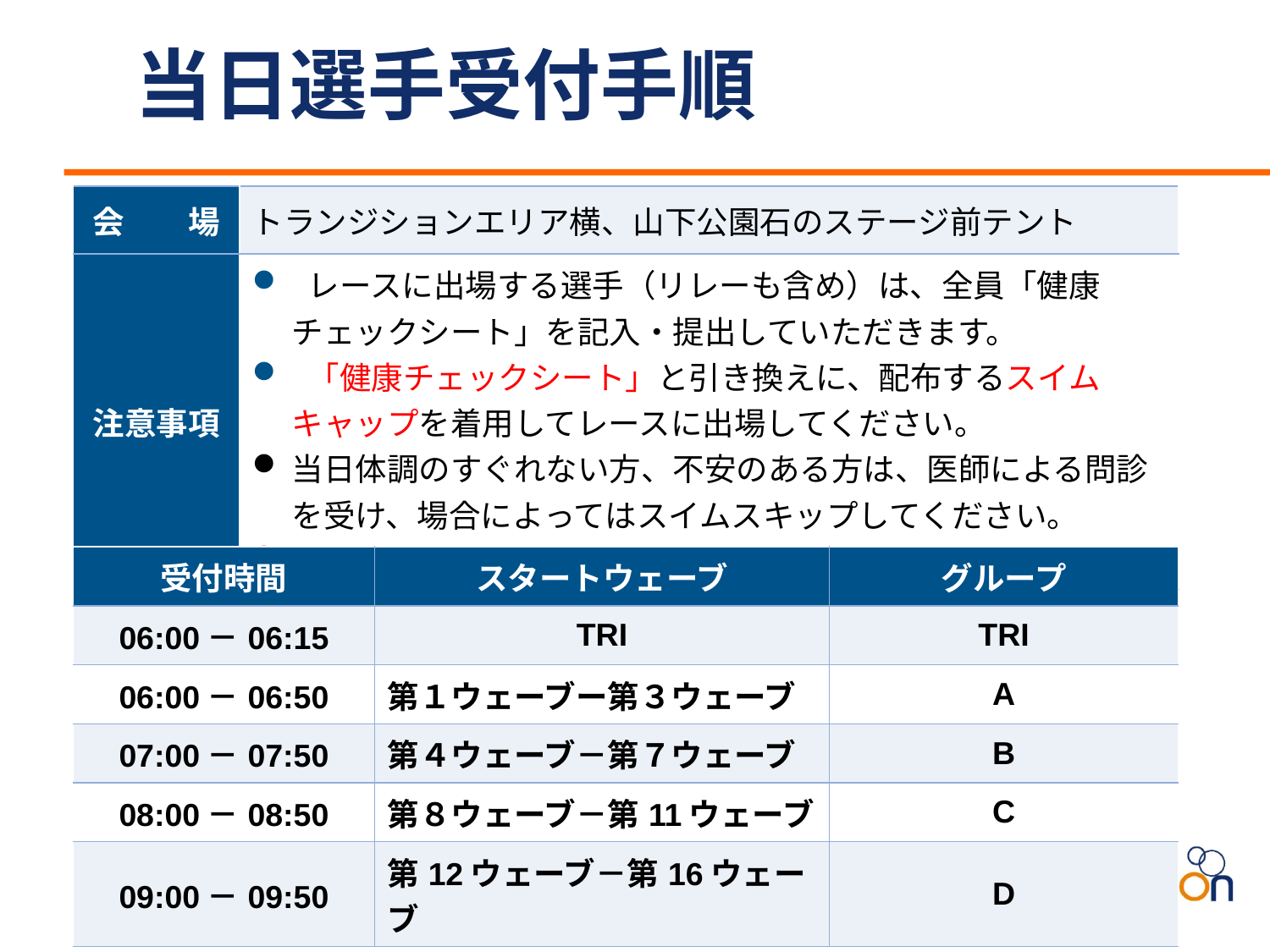

# 当日選手受付手順
| 会　　場 | トランジションエリア横、山下公園石のステージ前テント |
| --- | --- |
| 注意事項 | レースに出場する選手（リレーも含め）は、全員「健康チェックシート」を記入・提出していただきます。 「健康チェックシート」と引き換えに、配布するスイムキャップを着用してレースに出場してください。 当日体調のすぐれない方、不安のある方は、医師による問診を受け、場合によってはスイムスキップしてください。 スイムスキップ申告 |
| 受付時間 | スタートウェーブ | グループ |
| --- | --- | --- |
| 06:00－06:15 | TRI | TRI |
| 06:00－06:50 | 第１ウェーブー第３ウェーブ | A |
| 07:00－07:50 | 第４ウェーブ－第７ウェーブ | B |
| 08:00－08:50 | 第８ウェーブ－第11ウェーブ | C |
| 09:00－09:50 | 第12ウェーブ－第16ウェーブ | D |